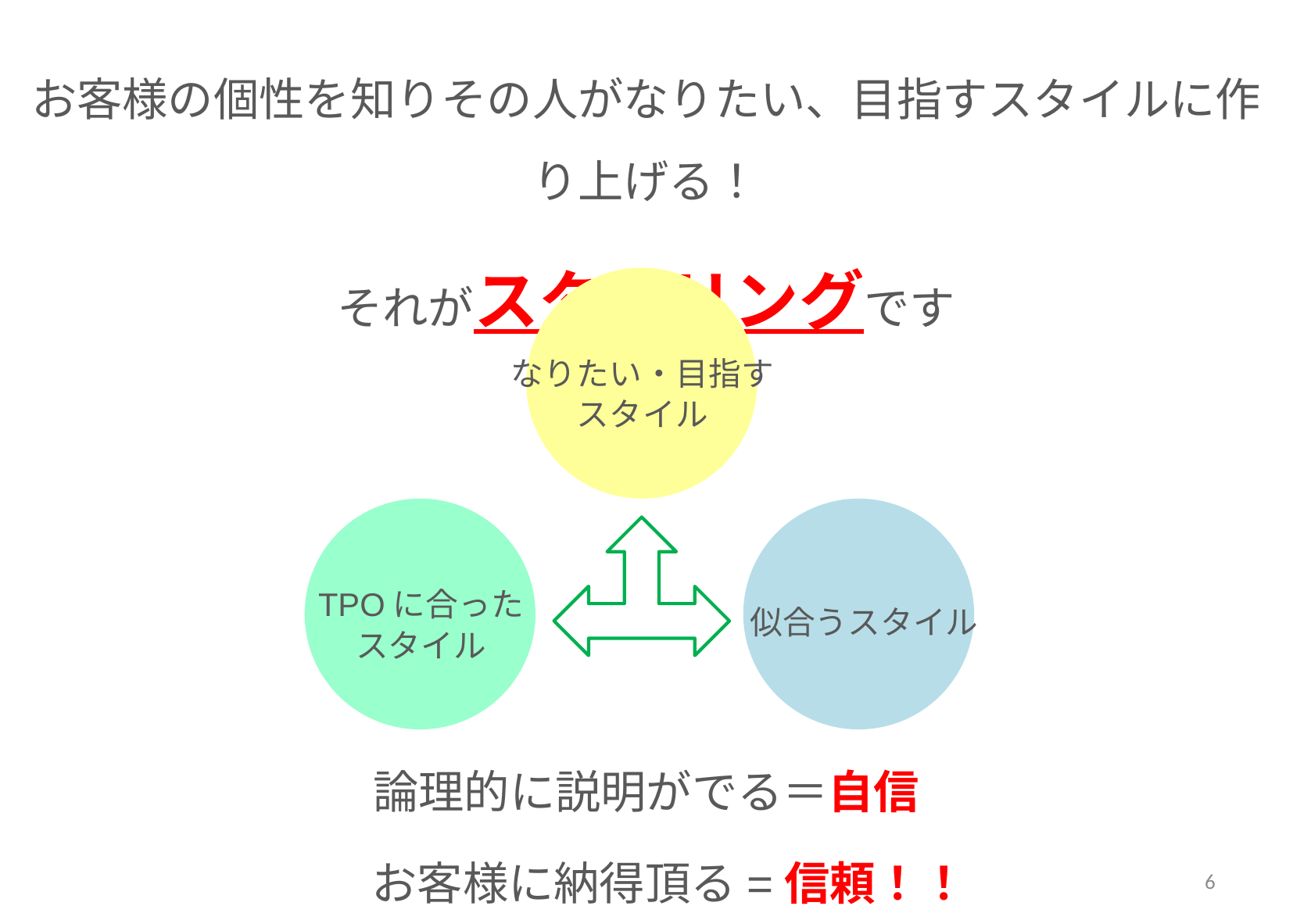

お客様の個性を知りその人がなりたい、目指すスタイルに作り上げる！
それがスタイリングです

なりたい・目指す
スタイル

TPOに合った
スタイル
似合うスタイル
論理的に説明がでる＝自信
　お客様に納得頂る=信頼！！
6